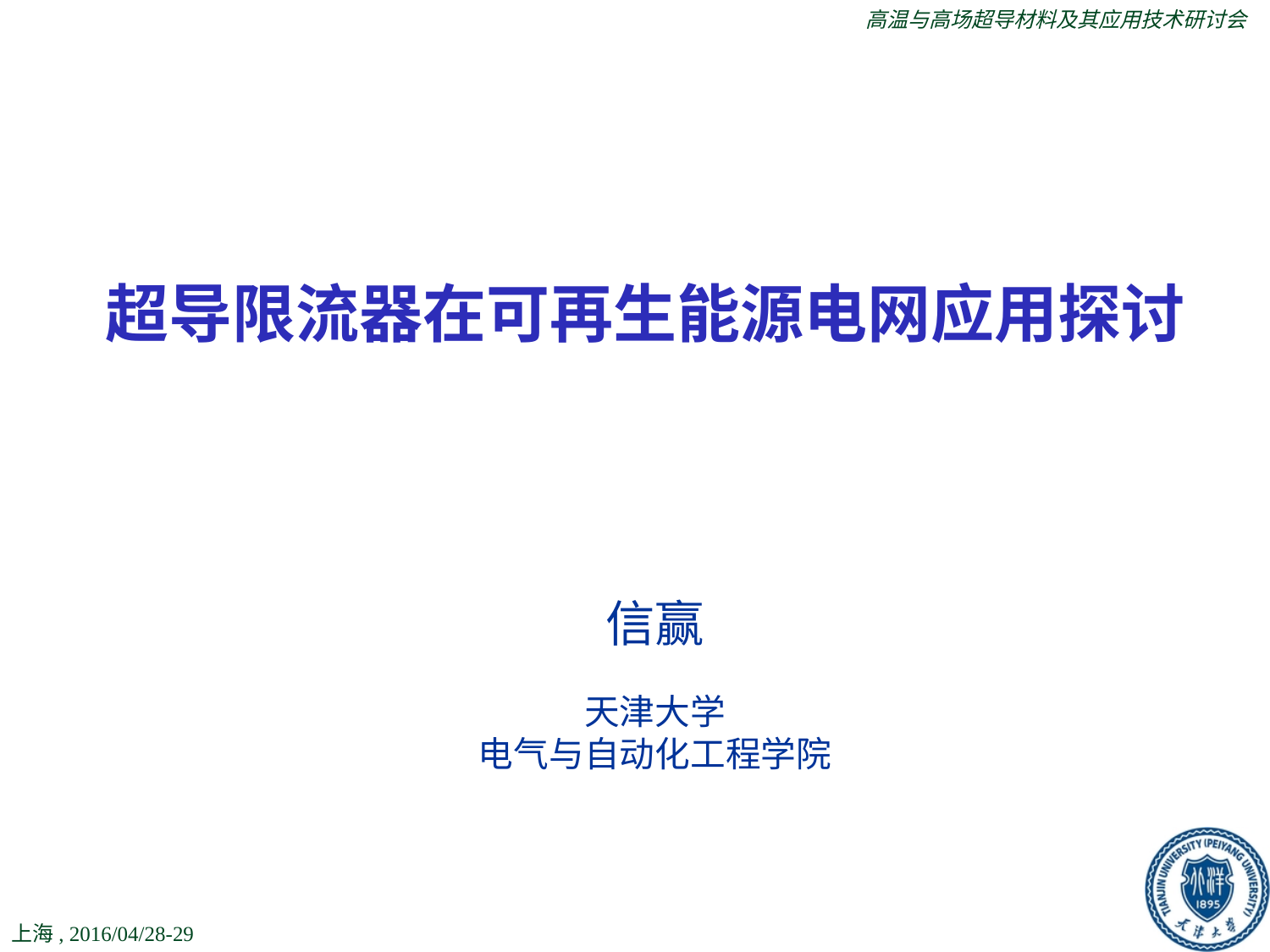

超导限流器在可再生能源电网应用探讨
信赢

天津大学
电气与自动化工程学院